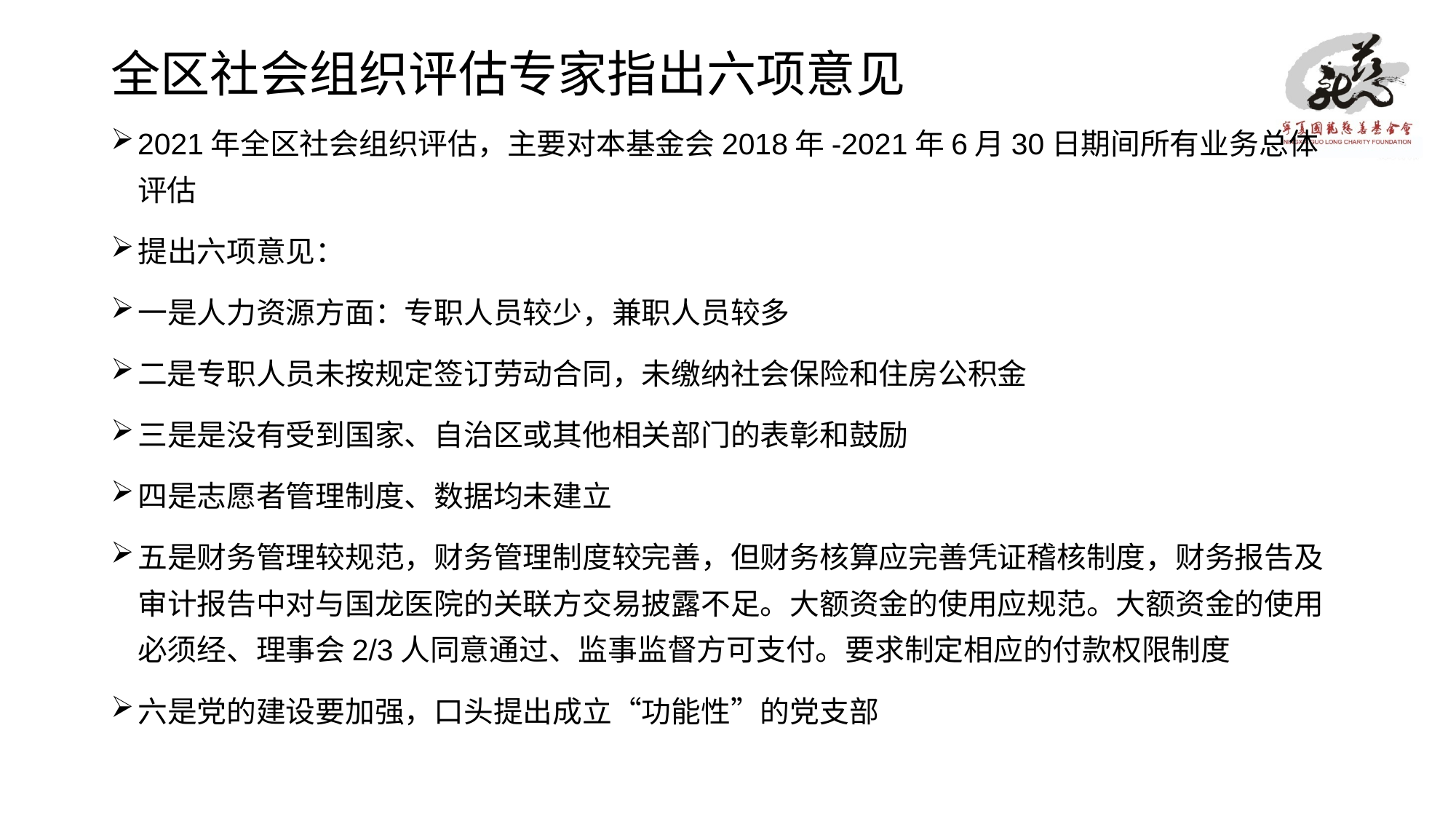

# 全区社会组织评估专家指出六项意见
2021年全区社会组织评估，主要对本基金会2018年-2021年6月30日期间所有业务总体评估
提出六项意见：
一是人力资源方面：专职人员较少，兼职人员较多
二是专职人员未按规定签订劳动合同，未缴纳社会保险和住房公积金
三是是没有受到国家、自治区或其他相关部门的表彰和鼓励
四是志愿者管理制度、数据均未建立
五是财务管理较规范，财务管理制度较完善，但财务核算应完善凭证稽核制度，财务报告及审计报告中对与国龙医院的关联方交易披露不足。大额资金的使用应规范。大额资金的使用必须经、理事会2/3人同意通过、监事监督方可支付。要求制定相应的付款权限制度
六是党的建设要加强，口头提出成立“功能性”的党支部